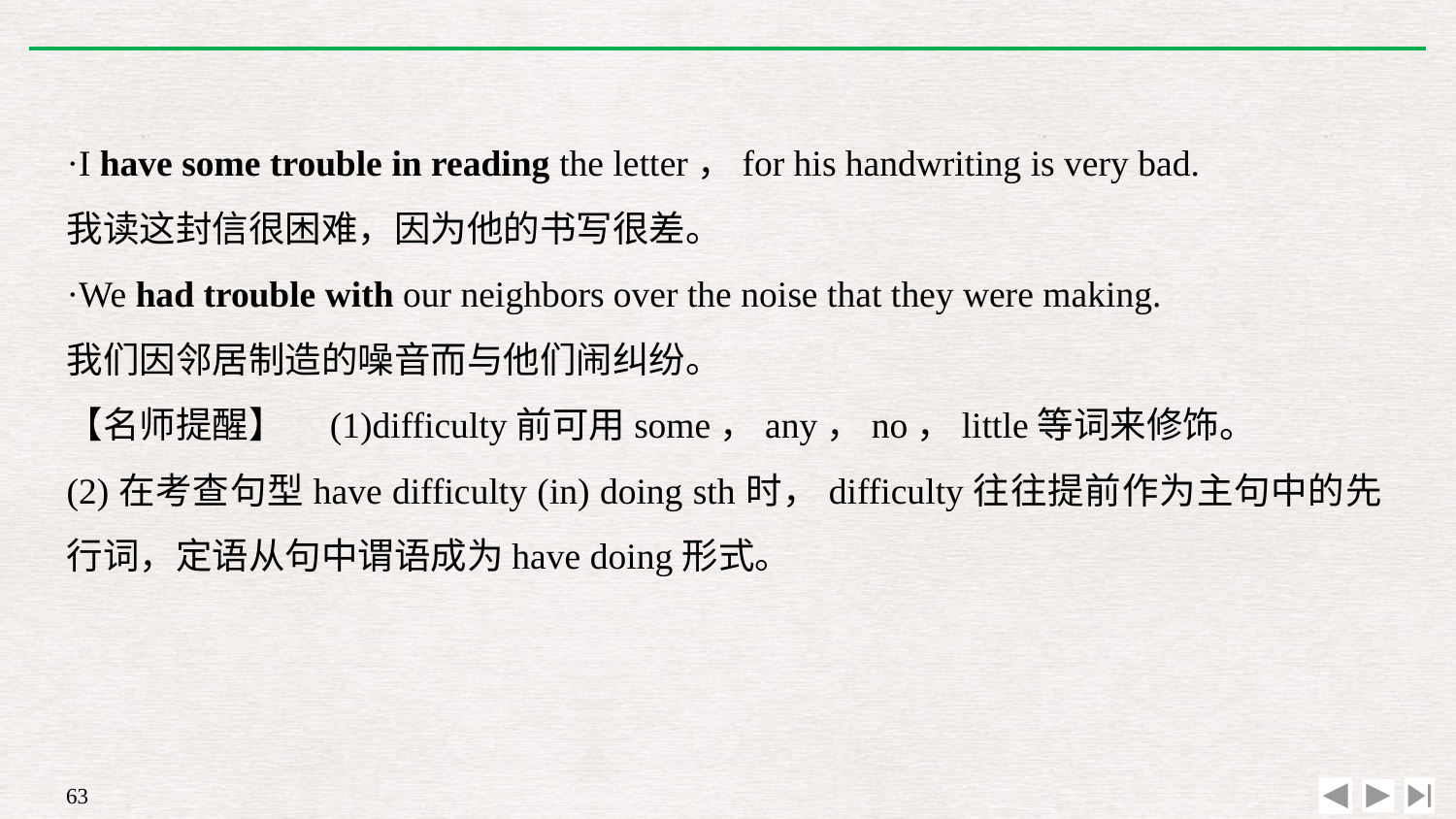

·I have some trouble in reading the letter，for his handwriting is very bad.
我读这封信很困难，因为他的书写很差。
·We had trouble with our neighbors over the noise that they were making.
我们因邻居制造的噪音而与他们闹纠纷。
【名师提醒】　(1)difficulty前可用some，any，no，little等词来修饰。
(2)在考查句型have difficulty (in) doing sth时，difficulty往往提前作为主句中的先行词，定语从句中谓语成为have doing形式。